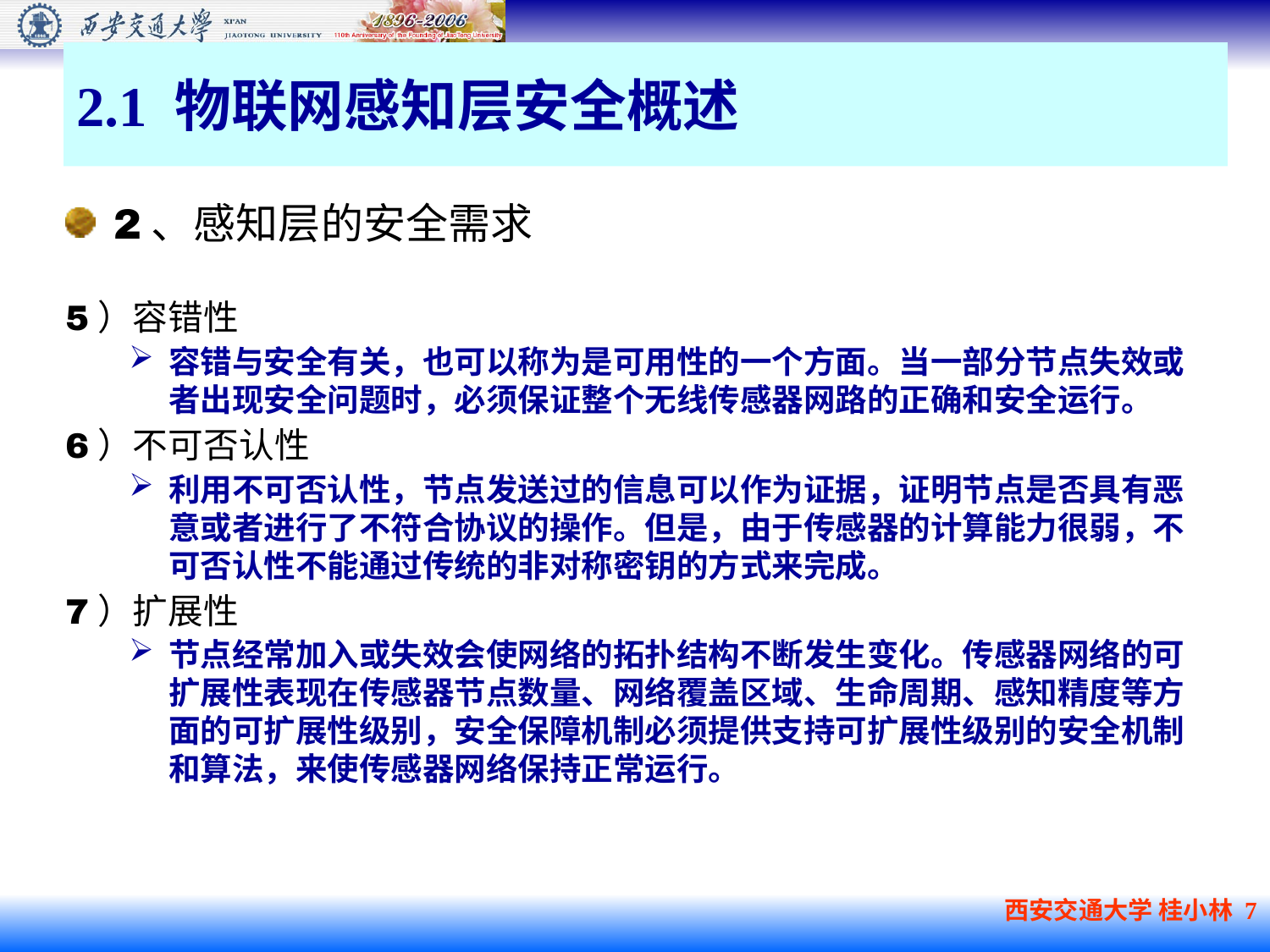

# 2.1 物联网感知层安全概述
2、感知层的安全需求

5）容错性
容错与安全有关，也可以称为是可用性的一个方面。当一部分节点失效或者出现安全问题时，必须保证整个无线传感器网路的正确和安全运行。
6）不可否认性
利用不可否认性，节点发送过的信息可以作为证据，证明节点是否具有恶意或者进行了不符合协议的操作。但是，由于传感器的计算能力很弱，不可否认性不能通过传统的非对称密钥的方式来完成。
7）扩展性
节点经常加入或失效会使网络的拓扑结构不断发生变化。传感器网络的可扩展性表现在传感器节点数量、网络覆盖区域、生命周期、感知精度等方面的可扩展性级别，安全保障机制必须提供支持可扩展性级别的安全机制和算法，来使传感器网络保持正常运行。
西安交通大学 桂小林 7